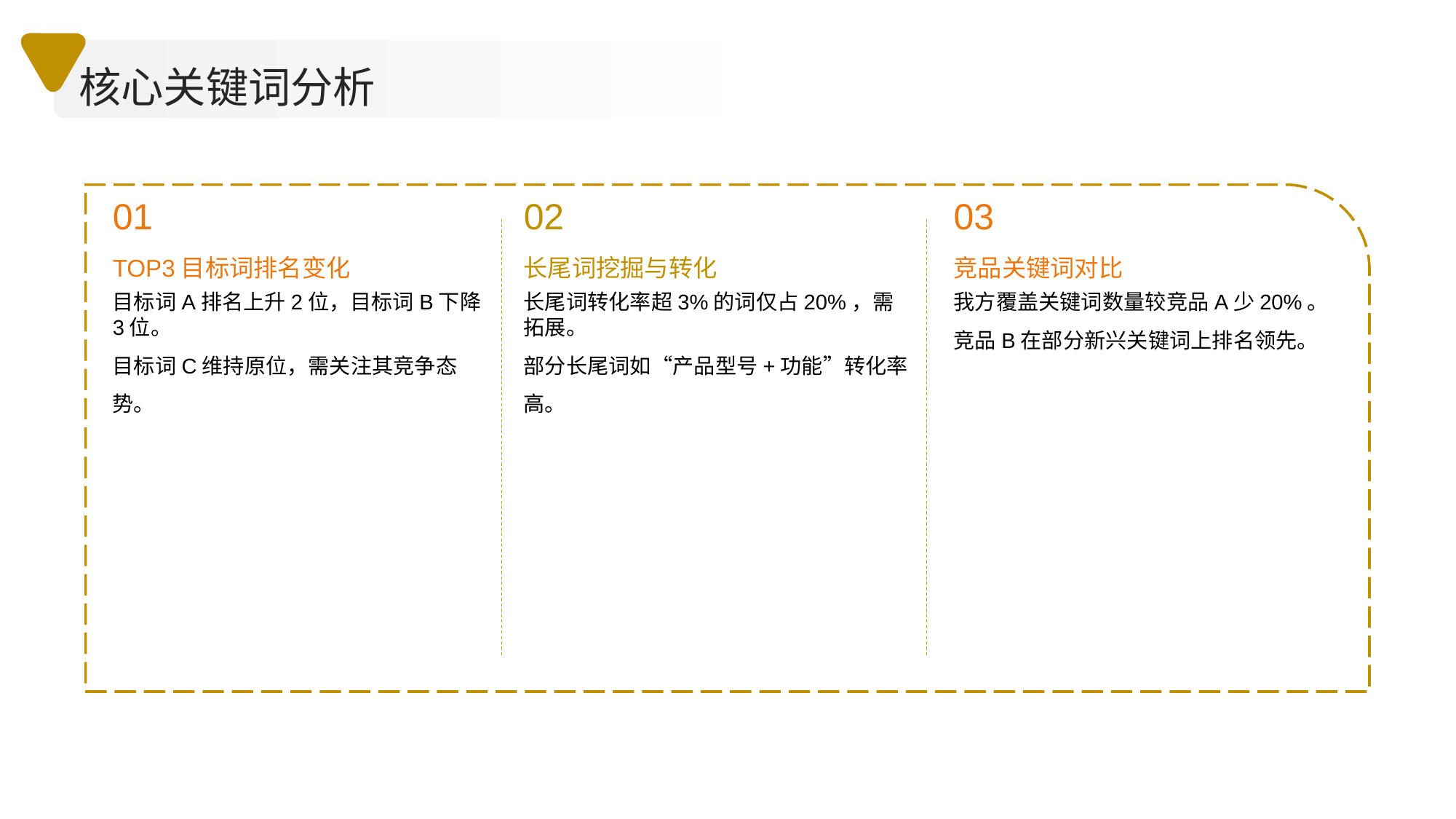

核心关键词分析

01
02
03
TOP3目标词排名变化
长尾词挖掘与转化
竞品关键词对比
目标词A排名上升2位，目标词B下降3位。
目标词C维持原位，需关注其竞争态势。
长尾词转化率超3%的词仅占20%，需拓展。
部分长尾词如“产品型号+功能”转化率高。
我方覆盖关键词数量较竞品A少20%。
竞品B在部分新兴关键词上排名领先。